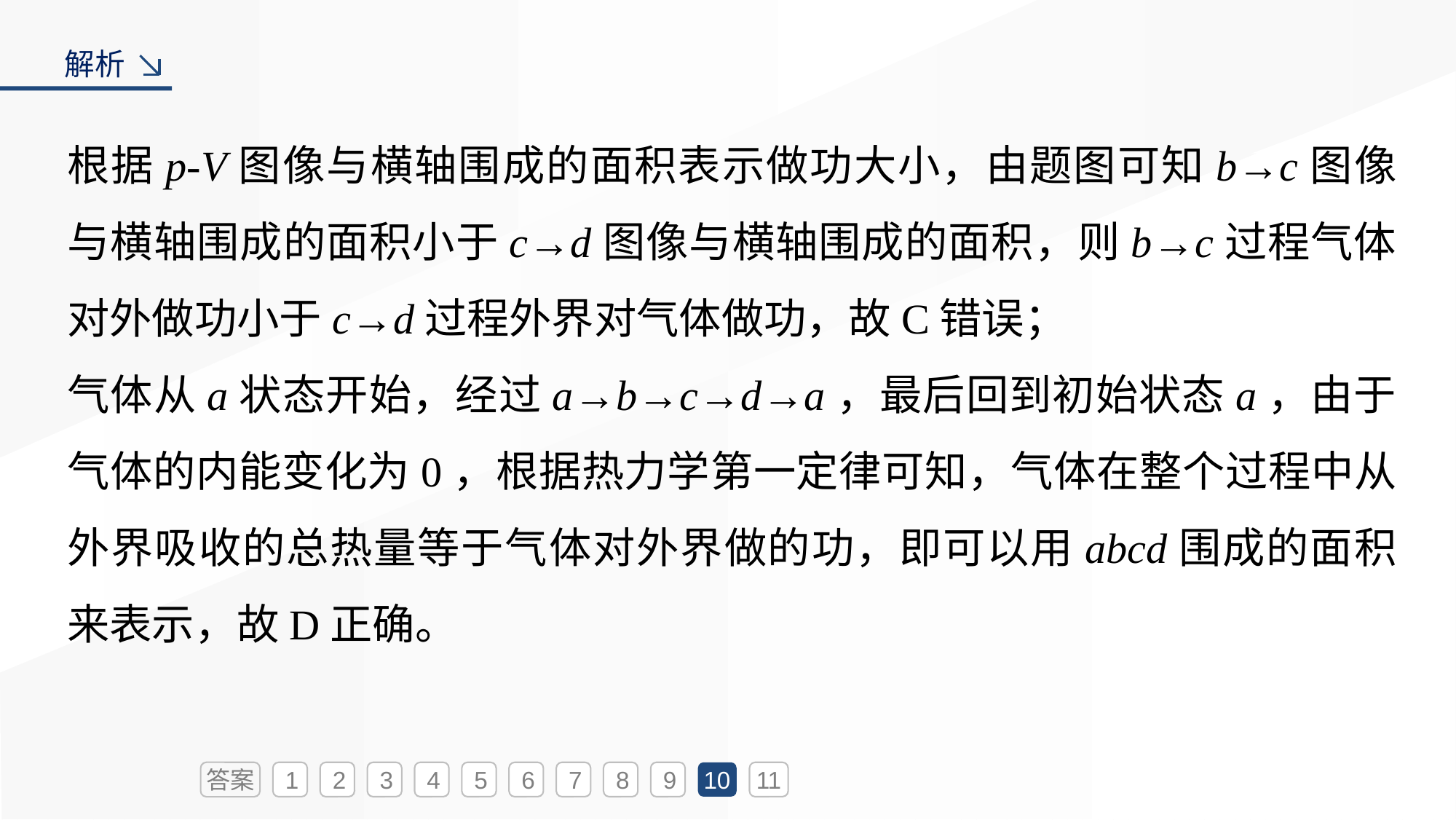

解析

根据p-V图像与横轴围成的面积表示做功大小，由题图可知b→c图像与横轴围成的面积小于c→d图像与横轴围成的面积，则b→c过程气体对外做功小于c→d过程外界对气体做功，故C错误；
气体从a状态开始，经过a→b→c→d→a，最后回到初始状态a，由于气体的内能变化为0，根据热力学第一定律可知，气体在整个过程中从外界吸收的总热量等于气体对外界做的功，即可以用abcd围成的面积来表示，故D正确。
答案
1
2
3
4
5
6
7
8
9
10
11